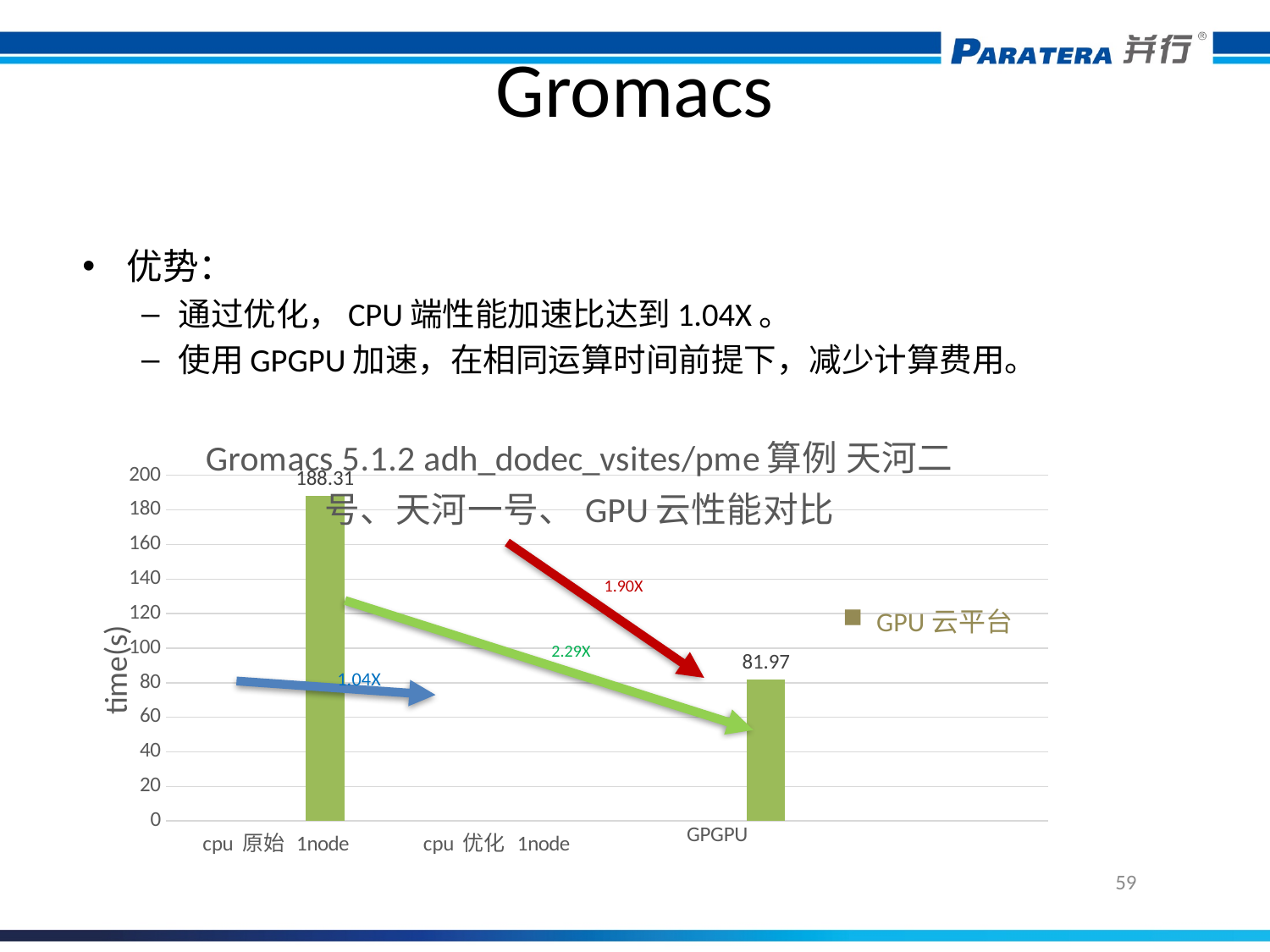

# Gromacs
优势：
通过优化，CPU端性能加速比达到1.04X。
使用GPGPU加速，在相同运算时间前提下，减少计算费用。

### Chart: Gromacs 5.1.2 adh_dodec_vsites/pme算例 天河二号、天河一号、GPU云性能对比

| Category | 广州超算 | 长沙超算 | 百度云 |
|---|---|---|---|
| cpu 原始 1node | 120.6 | 245.5 | 188.31 |
| cpu 优化 1node | 115.0 | 245.5 | None |
| GPGPU | None | 127.4 | 81.97 |
1.90X
2.29X
1.04X
GPU云平台
59